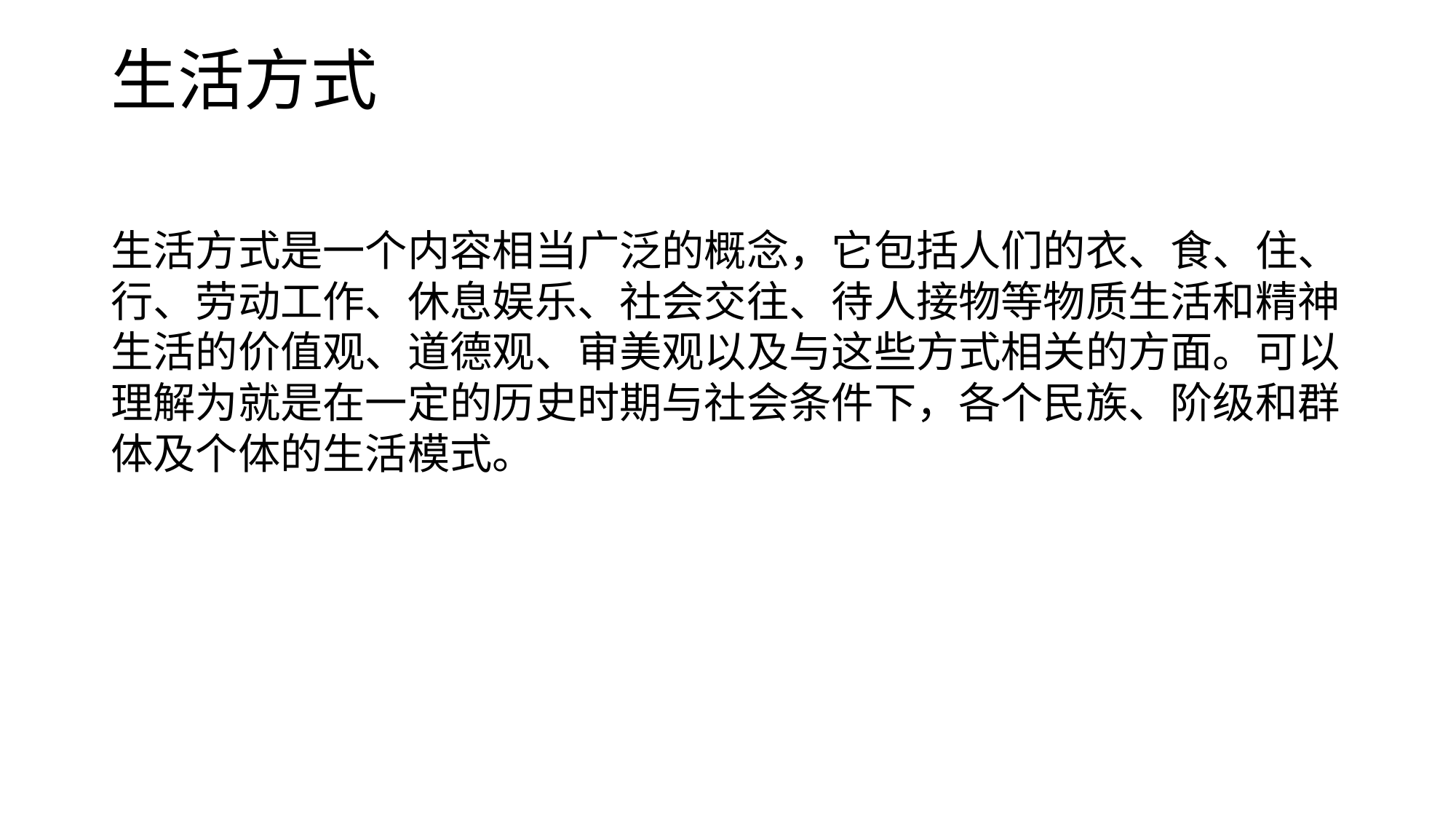

# 生活方式
生活方式是一个内容相当广泛的概念，它包括人们的衣、食、住、行、劳动工作、休息娱乐、社会交往、待人接物等物质生活和精神生活的价值观、道德观、审美观以及与这些方式相关的方面。可以理解为就是在一定的历史时期与社会条件下，各个民族、阶级和群体及个体的生活模式。